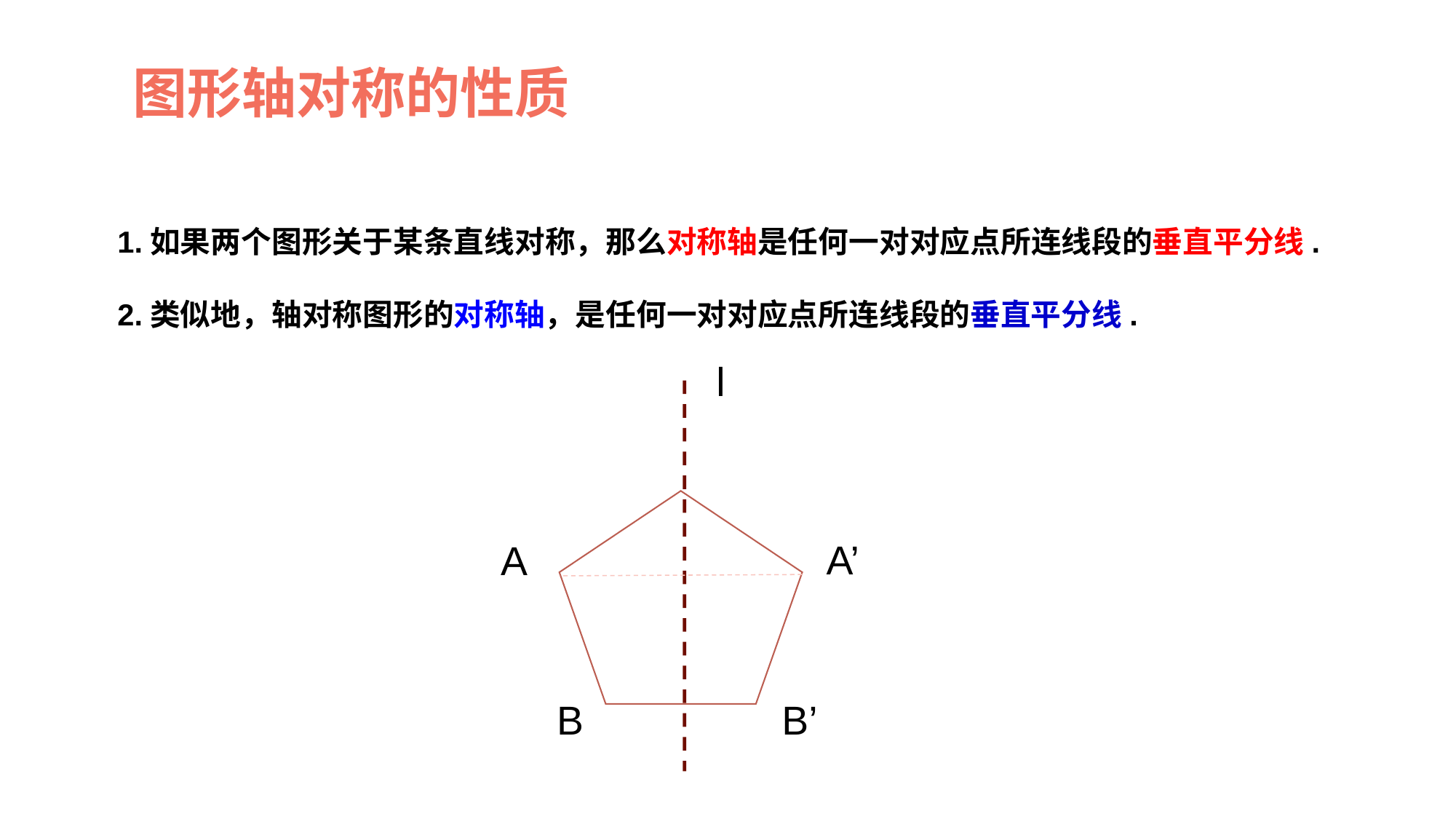

图形轴对称的性质
1.如果两个图形关于某条直线对称，那么对称轴是任何一对对应点所连线段的垂直平分线.
2.类似地，轴对称图形的对称轴，是任何一对对应点所连线段的垂直平分线.
l

A’
A

B
B’